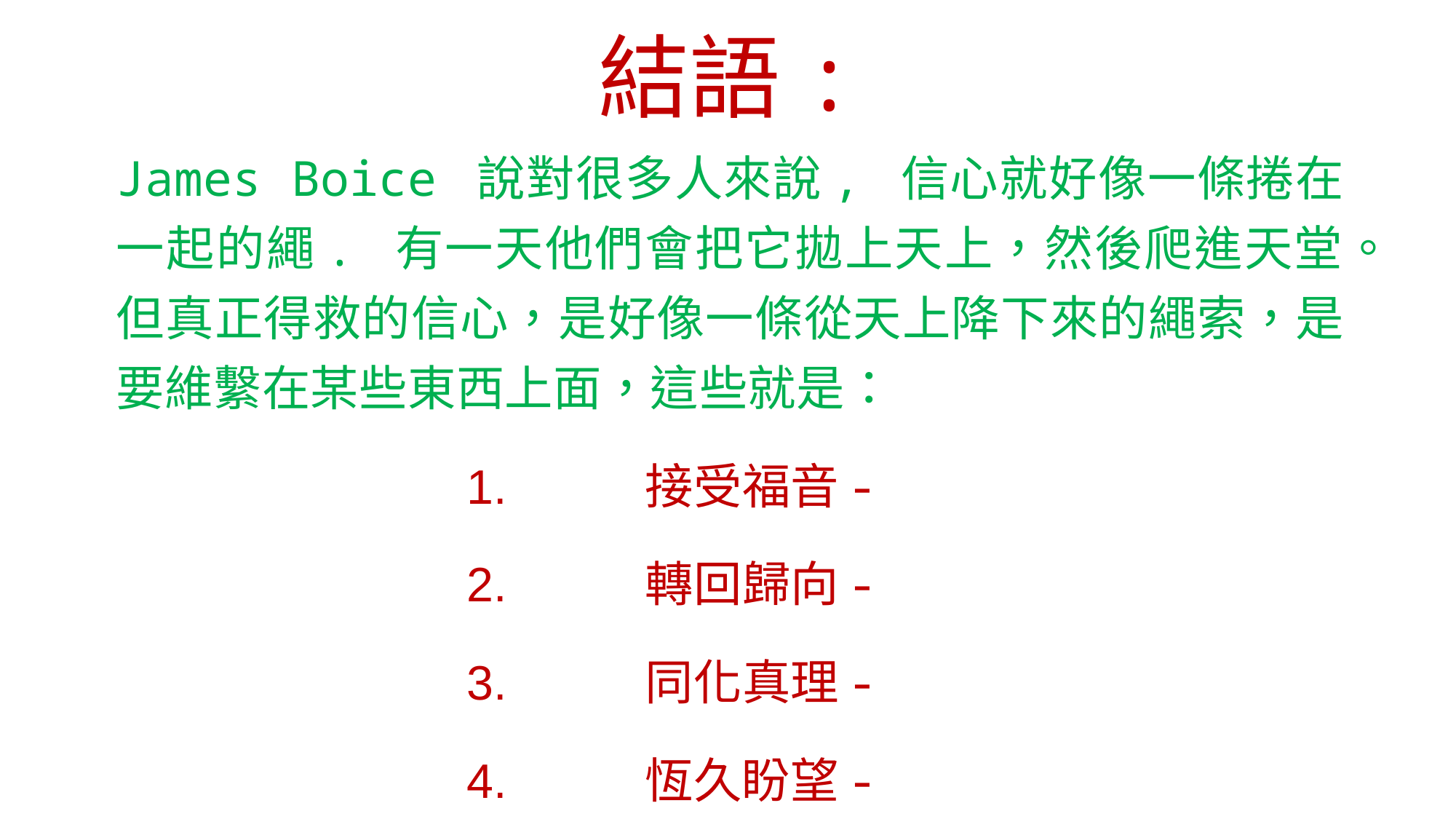

# 結語:
James Boice 說對很多人來說, 信心就好像一條捲在一起的繩. 有一天他們會把它拋上天上，然後爬進天堂。但真正得救的信心，是好像一條從天上降下來的繩索，是要維繫在某些東西上面，這些就是：
接受福音-
轉回歸向-
同化真理-
恆久盼望-